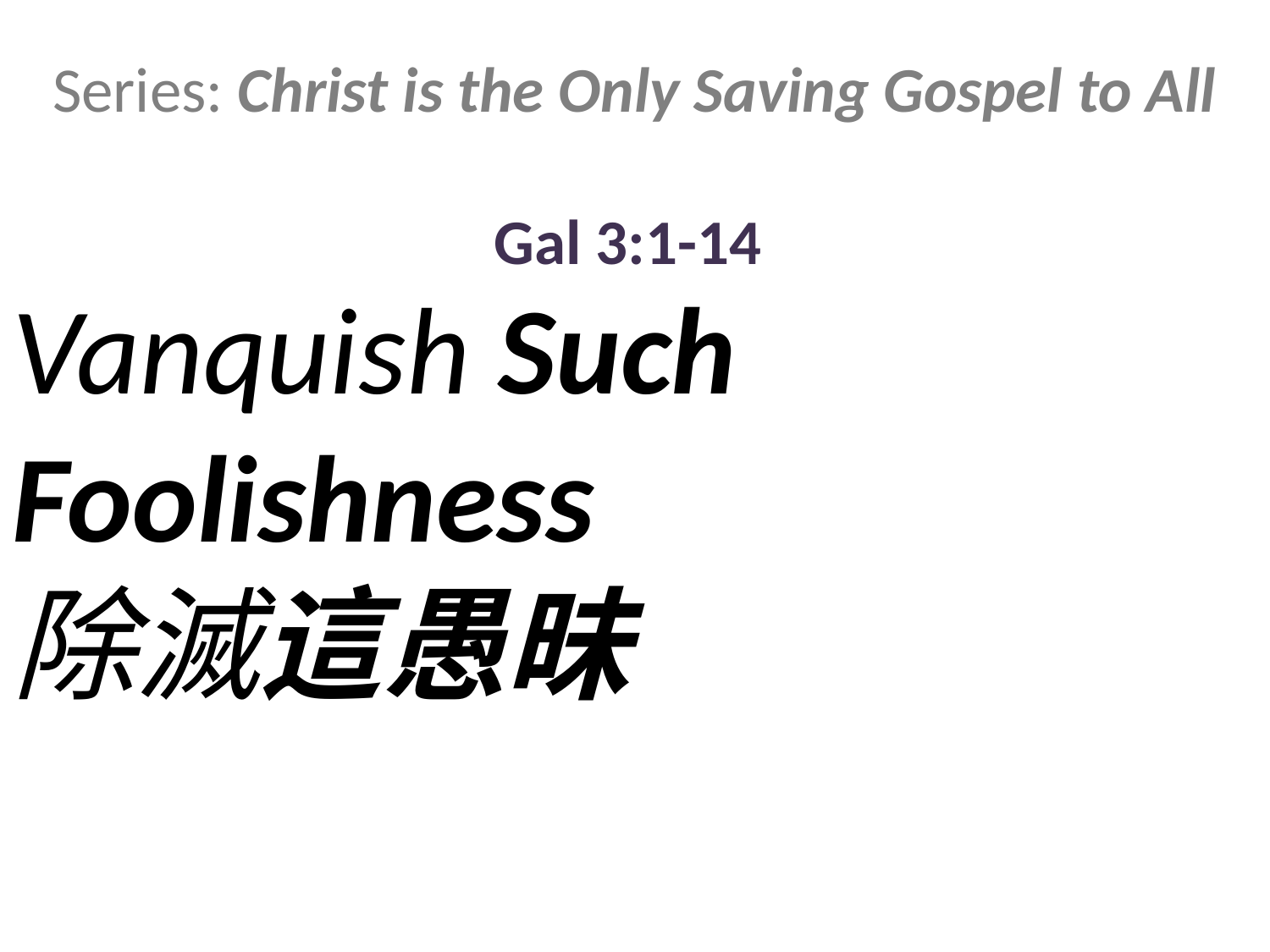

Series: Christ is the Only Saving Gospel to All

Gal 3:1-14
Vanquish Such Foolishness
除滅這愚昧